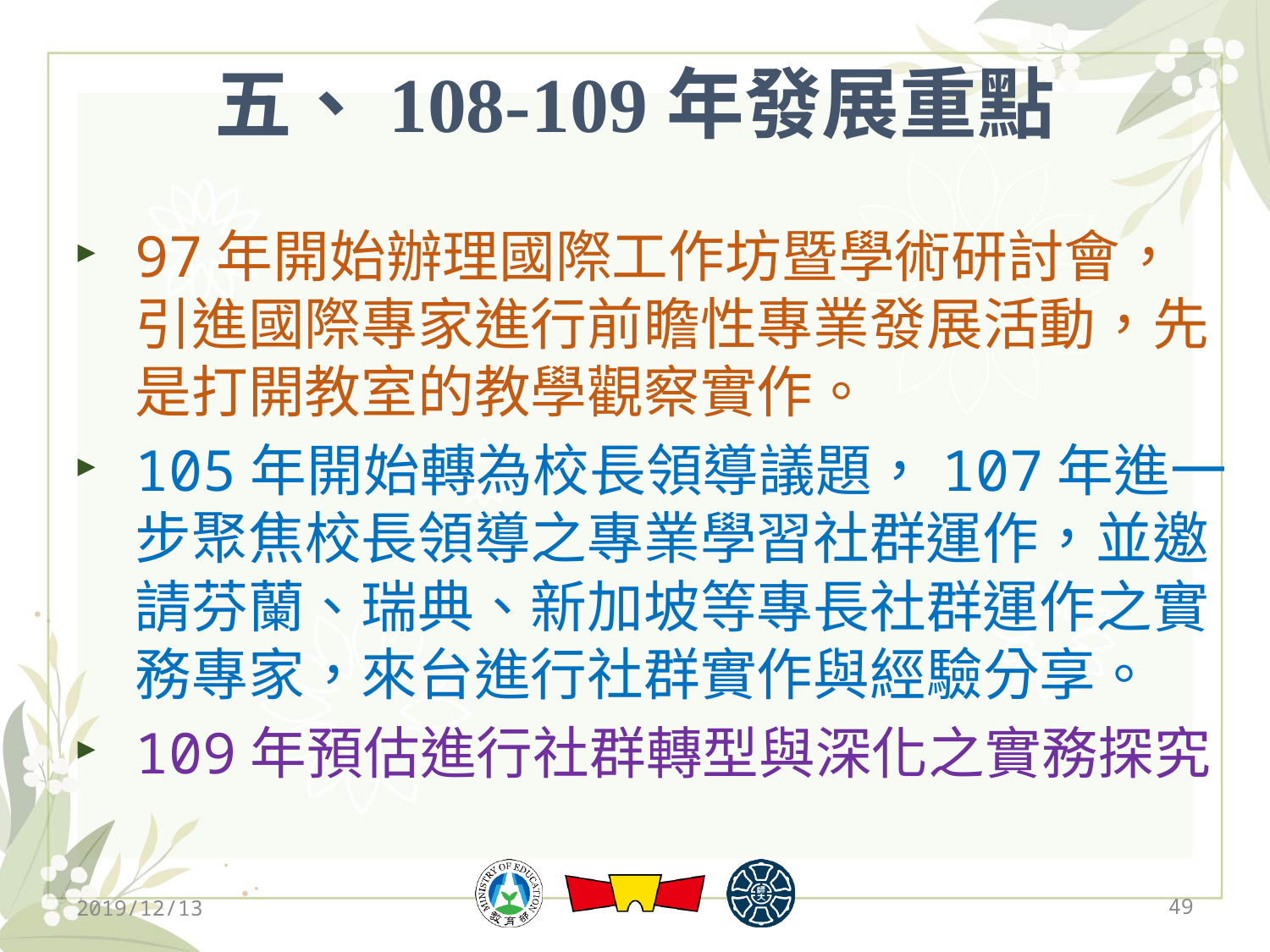

# 五、108-109年發展重點
97年開始辦理國際工作坊暨學術研討會，引進國際專家進行前瞻性專業發展活動，先是打開教室的教學觀察實作。
105年開始轉為校長領導議題，107年進一步聚焦校長領導之專業學習社群運作，並邀請芬蘭、瑞典、新加坡等專長社群運作之實務專家，來台進行社群實作與經驗分享。
109年預估進行社群轉型與深化之實務探究

2019/12/13
49